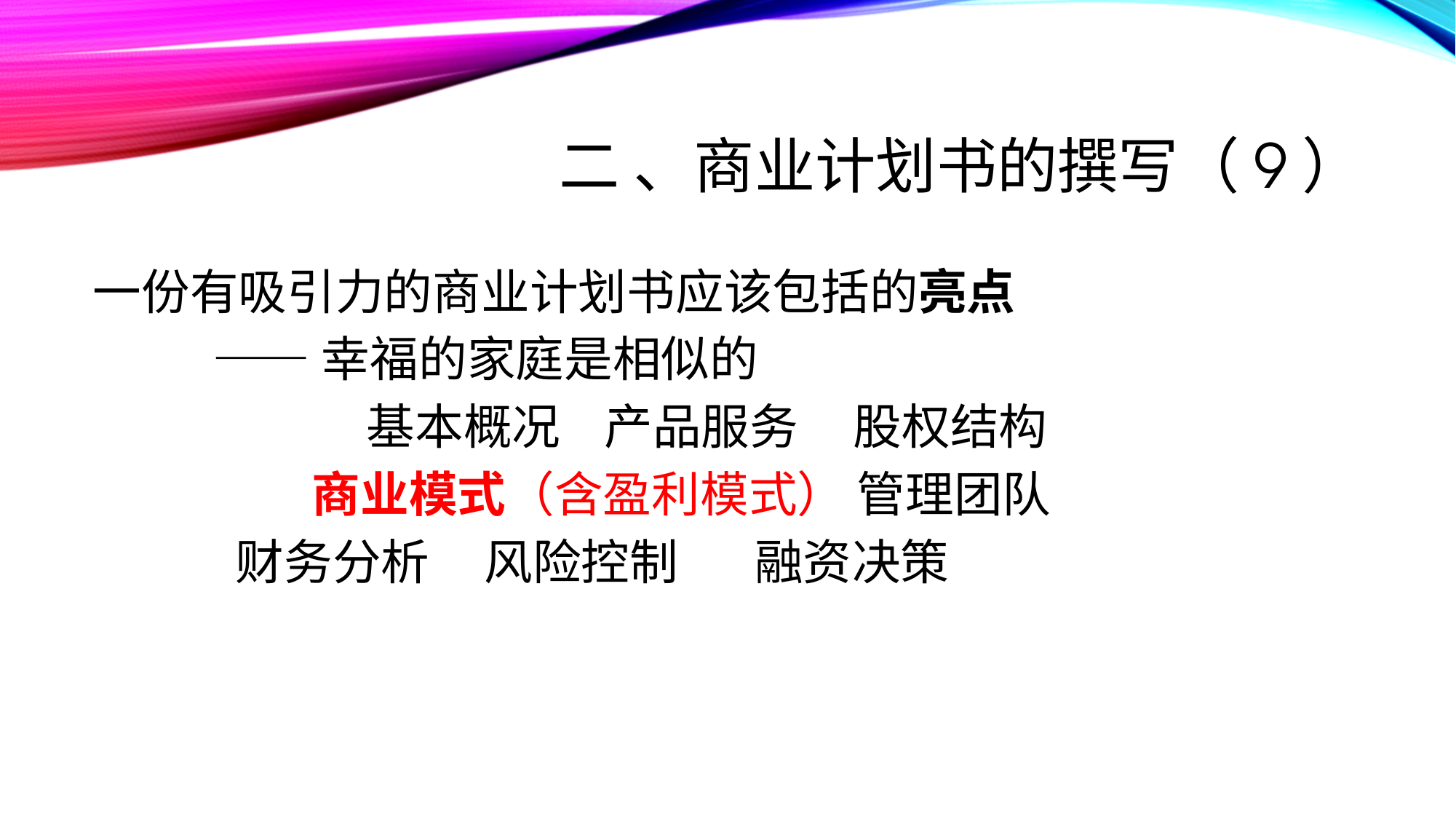

# 二 、商业计划书的撰写（9）
一份有吸引力的商业计划书应该包括的亮点
           ——幸福的家庭是相似的
                        基本概况    产品服务     股权结构
                   商业模式（含盈利模式） 管理团队
            财务分析     风险控制       融资决策